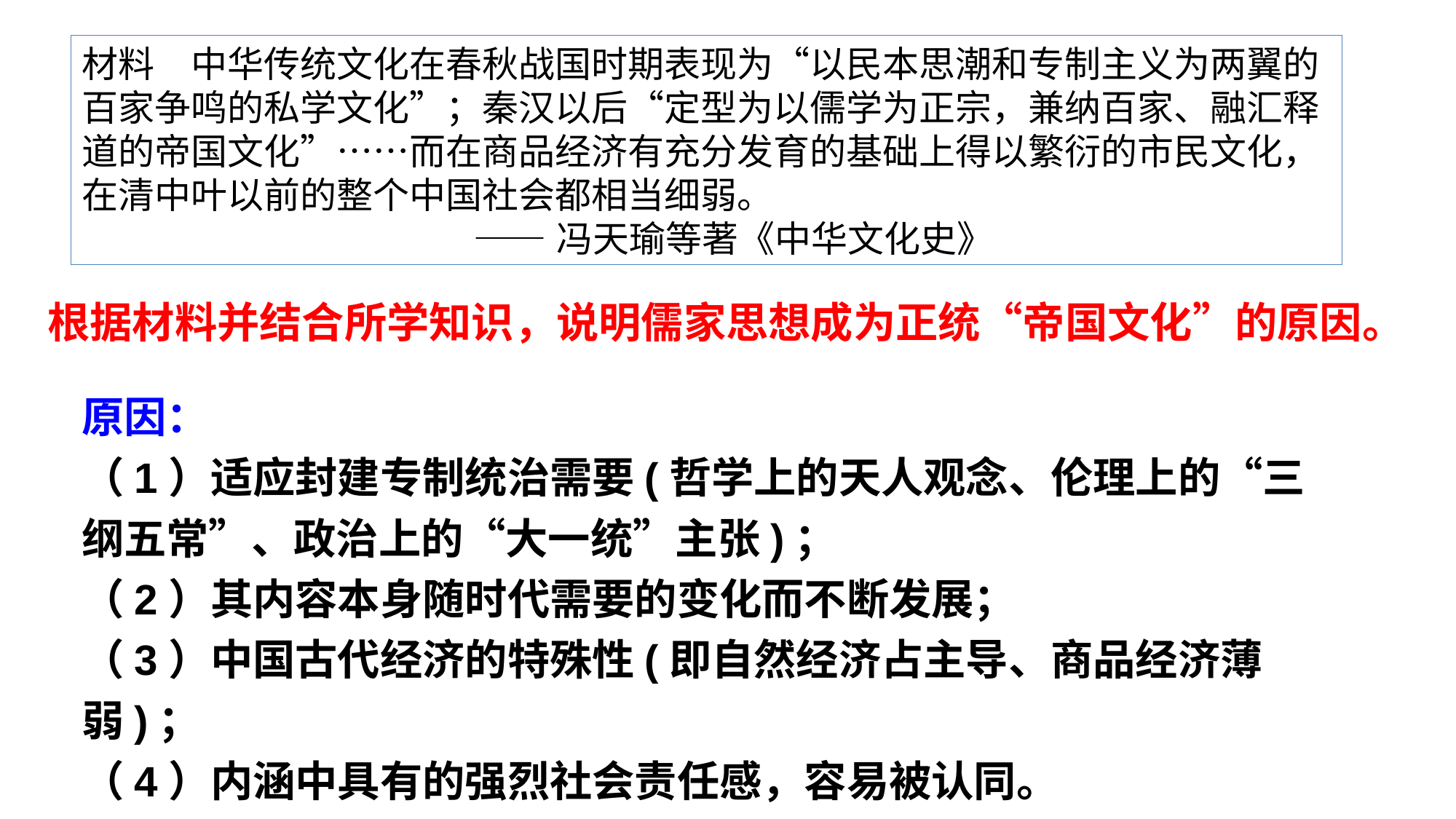

材料　中华传统文化在春秋战国时期表现为“以民本思潮和专制主义为两翼的百家争鸣的私学文化”；秦汉以后“定型为以儒学为正宗，兼纳百家、融汇释道的帝国文化”……而在商品经济有充分发育的基础上得以繁衍的市民文化，在清中叶以前的整个中国社会都相当细弱。
                                                ——冯天瑜等著《中华文化史》
根据材料并结合所学知识，说明儒家思想成为正统“帝国文化”的原因。
原因：
（1）适应封建专制统治需要(哲学上的天人观念、伦理上的“三纲五常”、政治上的“大一统”主张)；
（2）其内容本身随时代需要的变化而不断发展；
（3）中国古代经济的特殊性(即自然经济占主导、商品经济薄弱)；
（4）内涵中具有的强烈社会责任感，容易被认同。